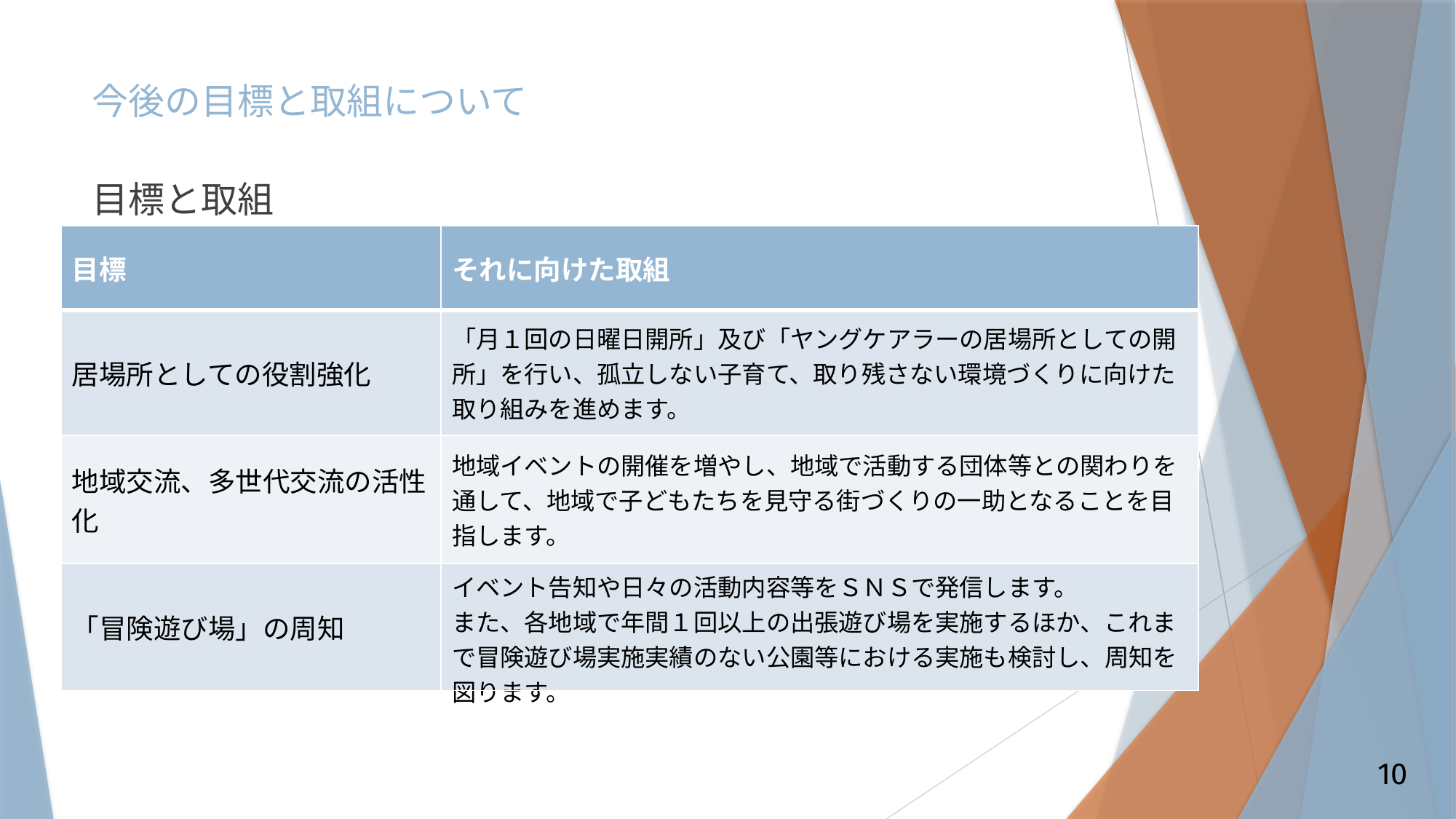

# 今後の目標と取組について
目標と取組

| 目標 | それに向けた取組 |
| --- | --- |
| 居場所としての役割強化 | 「月１回の日曜日開所」及び「ヤングケアラーの居場所としての開所」を行い、孤立しない子育て、取り残さない環境づくりに向けた取り組みを進めます。 |
| 地域交流、多世代交流の活性化 | 地域イベントの開催を増やし、地域で活動する団体等との関わりを通して、地域で子どもたちを見守る街づくりの一助となることを目指します。 |
| 「冒険遊び場」の周知 | イベント告知や日々の活動内容等をＳＮＳで発信します。 また、各地域で年間１回以上の出張遊び場を実施するほか、これまで冒険遊び場実施実績のない公園等における実施も検討し、周知を図ります。 |
10